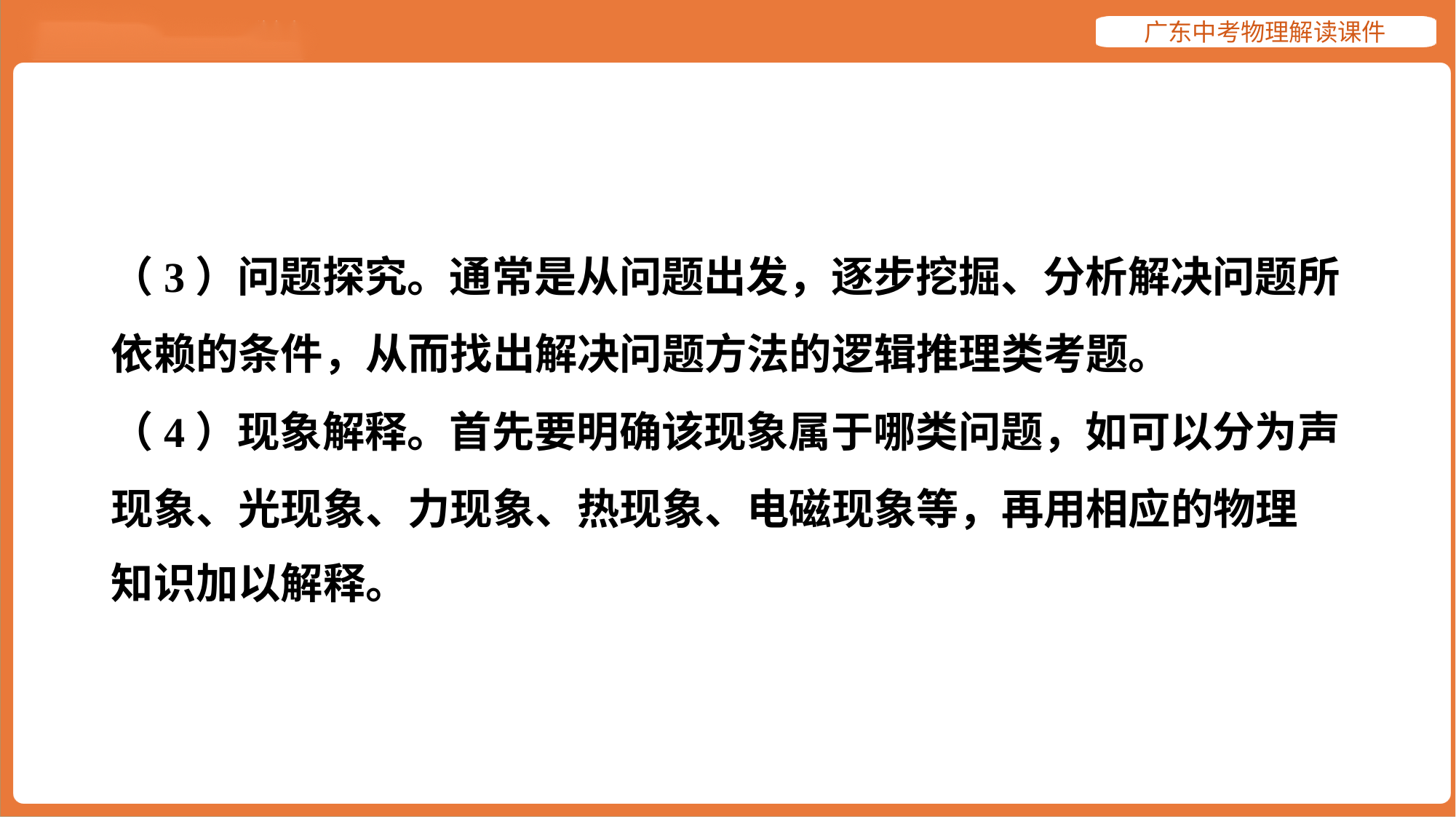

（3）问题探究。通常是从问题出发，逐步挖掘、分析解决问题所
依赖的条件，从而找出解决问题方法的逻辑推理类考题。
（4）现象解释。首先要明确该现象属于哪类问题，如可以分为声
现象、光现象、力现象、热现象、电磁现象等，再用相应的物理
知识加以解释。#1.1.4